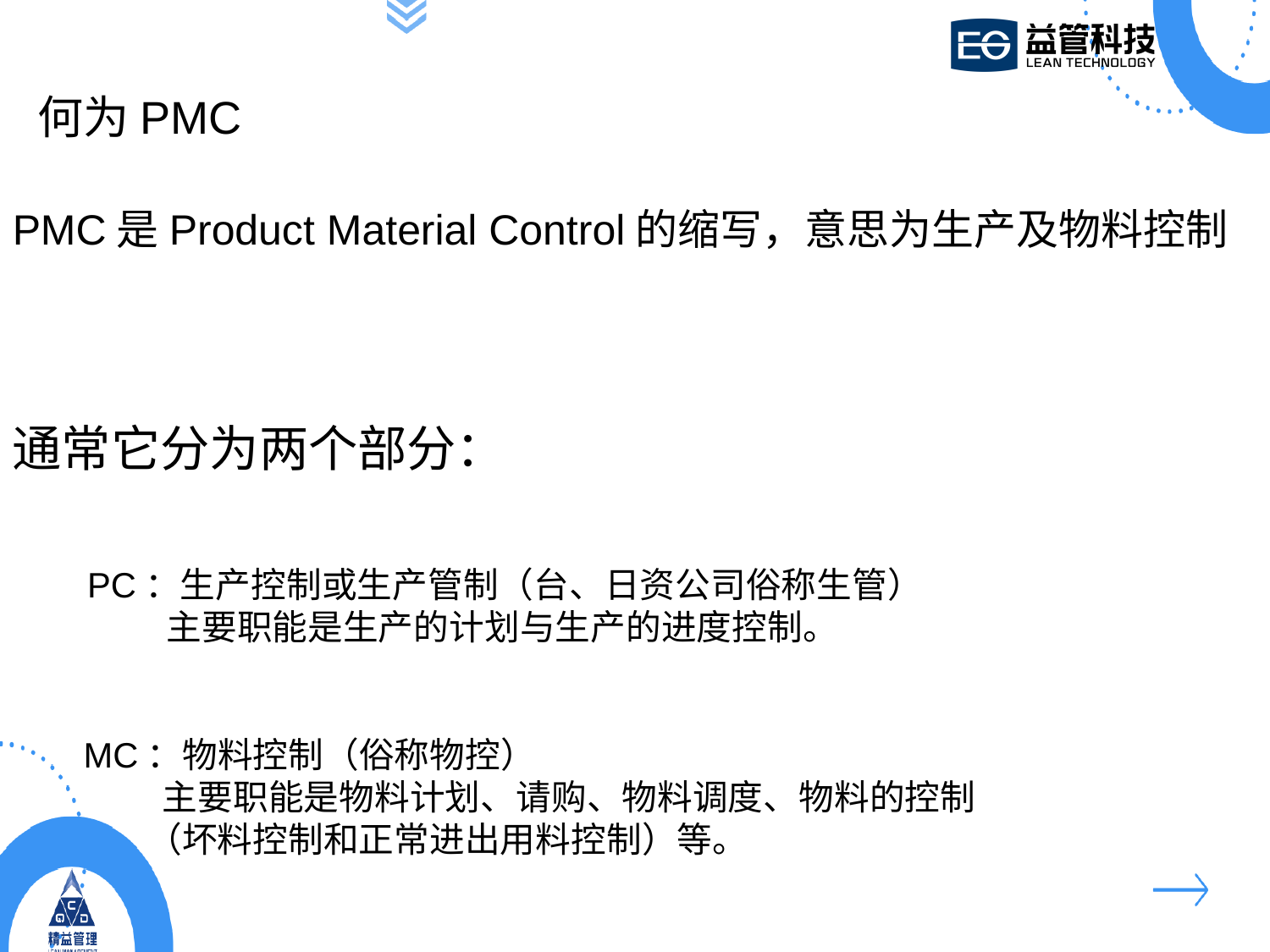

何为PMC
PMC是Product Material Control的缩写，意思为生产及物料控制
通常它分为两个部分：
PC：生产控制或生产管制（台、日资公司俗称生管）
         主要职能是生产的计划与生产的进度控制。
MC：物料控制（俗称物控）
         主要职能是物料计划、请购、物料调度、物料的控制
       （坏料控制和正常进出用料控制）等。